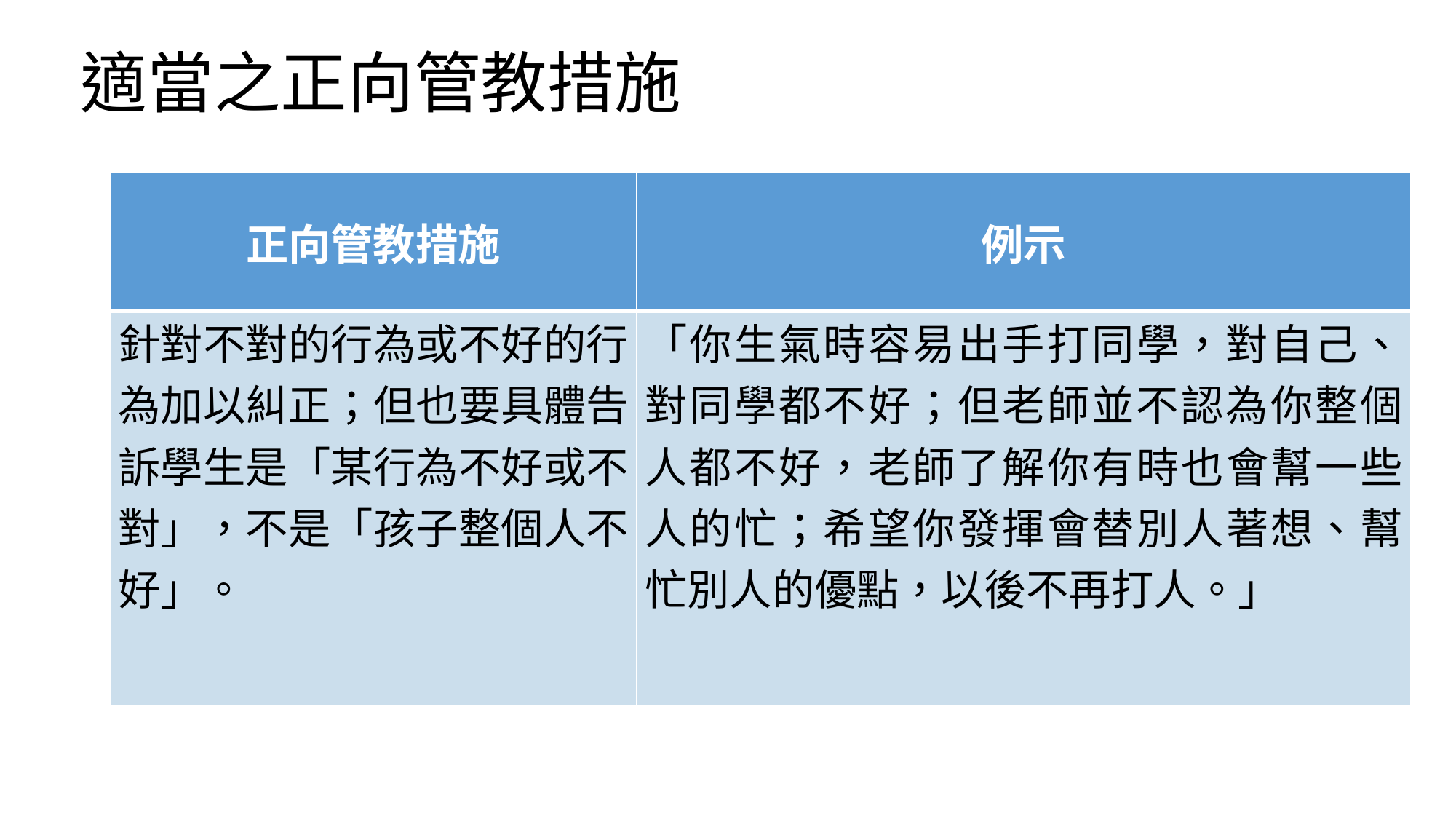

適當之正向管教措施
| 正向管教措施 | 例示 |
| --- | --- |
| 針對不對的行為或不好的行為加以糾正；但也要具體告訴學生是「某行為不好或不對」，不是「孩子整個人不好」。 | 「你生氣時容易出手打同學，對自己、對同學都不好；但老師並不認為你整個人都不好，老師了解你有時也會幫一些人的忙；希望你發揮會替別人著想、幫忙別人的優點，以後不再打人。」 |